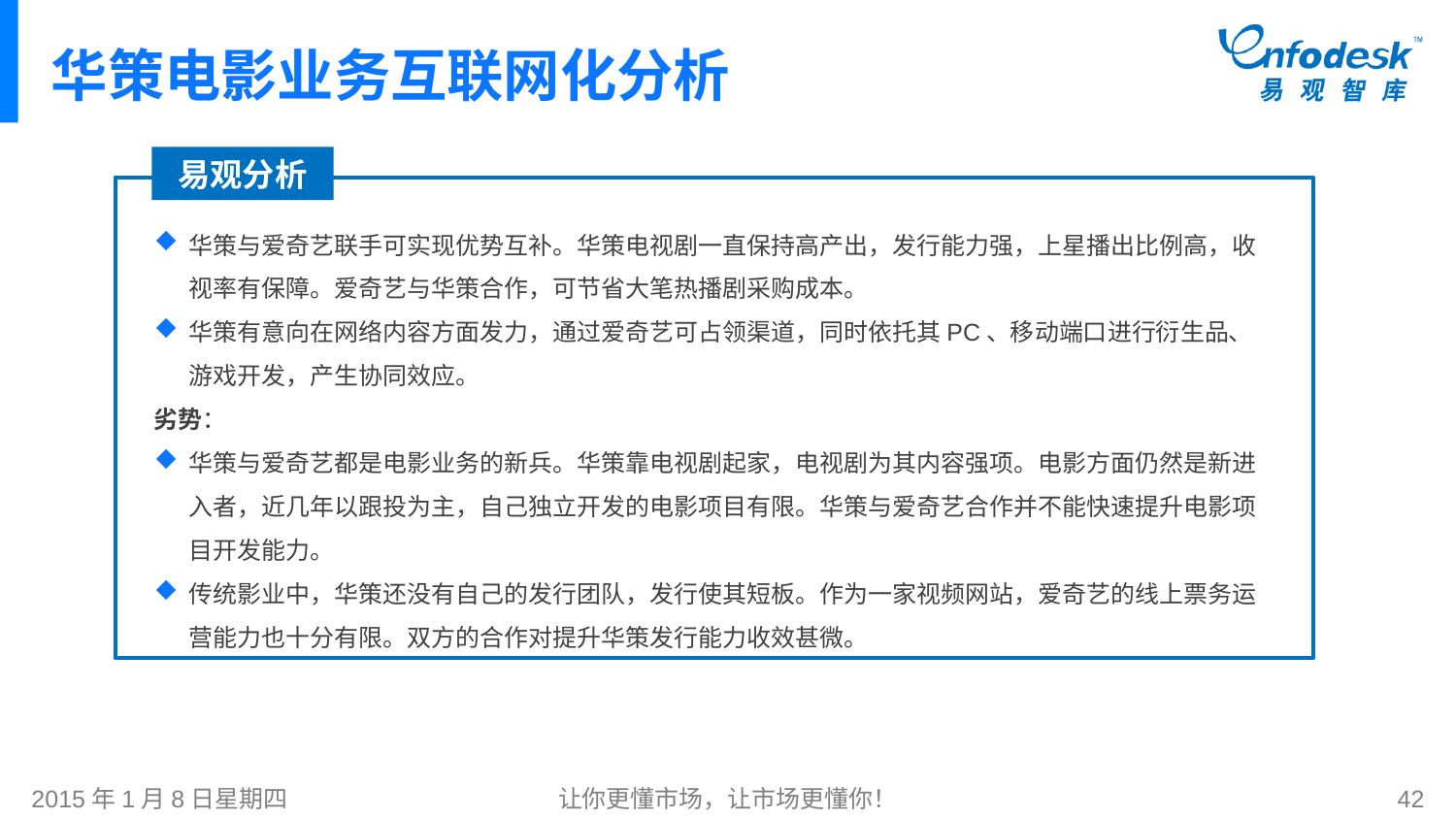

# 华策电影业务互联网化分析
易观分析

华策与爱奇艺联手可实现优势互补。华策电视剧一直保持高产出，发行能力强，上星播出比例高，收视率有保障。爱奇艺与华策合作，可节省大笔热播剧采购成本。
华策有意向在网络内容方面发力，通过爱奇艺可占领渠道，同时依托其PC、移动端口进行衍生品、游戏开发，产生协同效应。
劣势：
华策与爱奇艺都是电影业务的新兵。华策靠电视剧起家，电视剧为其内容强项。电影方面仍然是新进入者，近几年以跟投为主，自己独立开发的电影项目有限。华策与爱奇艺合作并不能快速提升电影项目开发能力。
传统影业中，华策还没有自己的发行团队，发行使其短板。作为一家视频网站，爱奇艺的线上票务运营能力也十分有限。双方的合作对提升华策发行能力收效甚微。
2015年1月8日星期四
让你更懂市场，让市场更懂你！
42